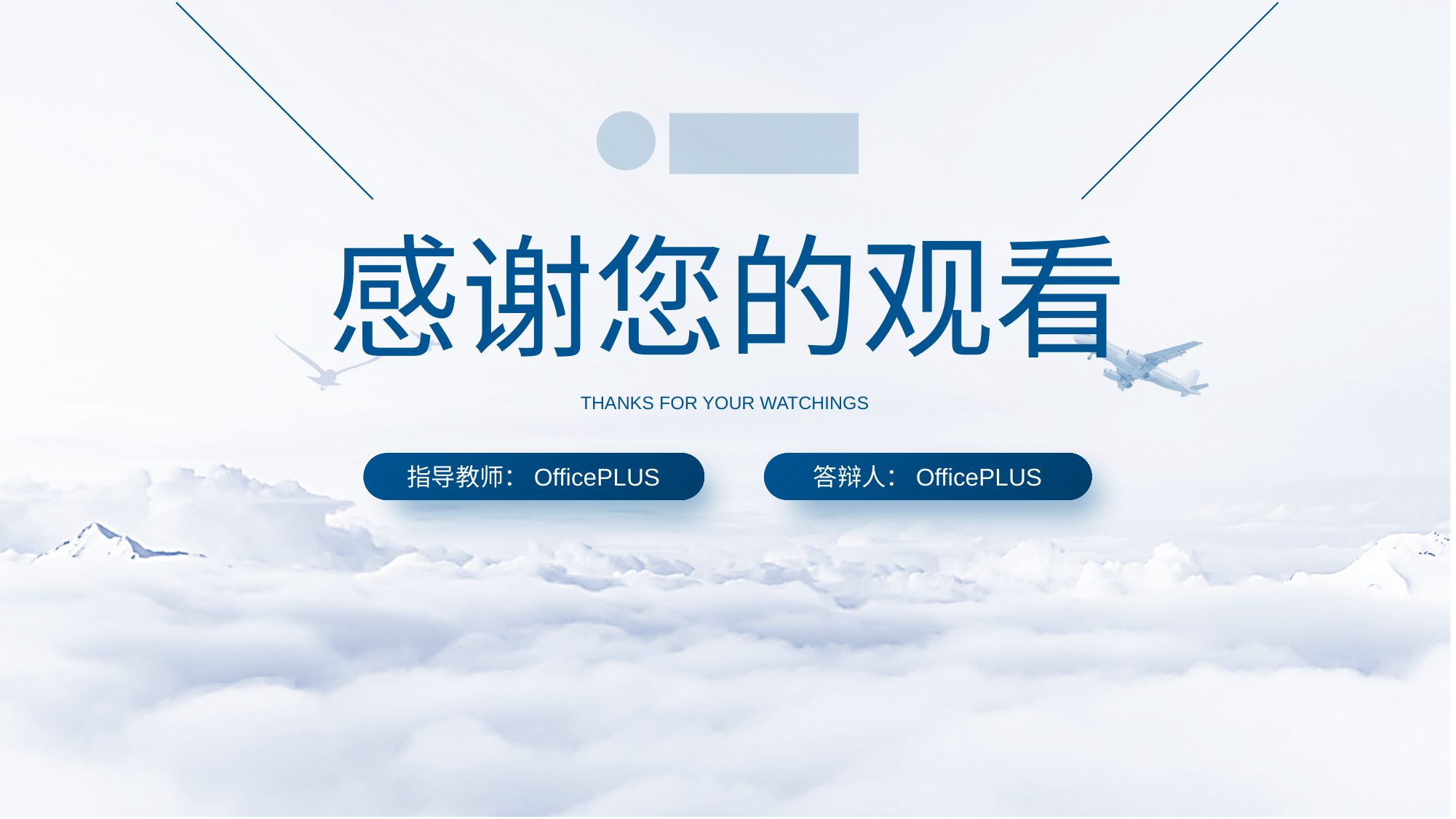

感谢您的观看
THANKS FOR YOUR WATCHINGS
指导教师：OfficePLUS
答辩人：OfficePLUS